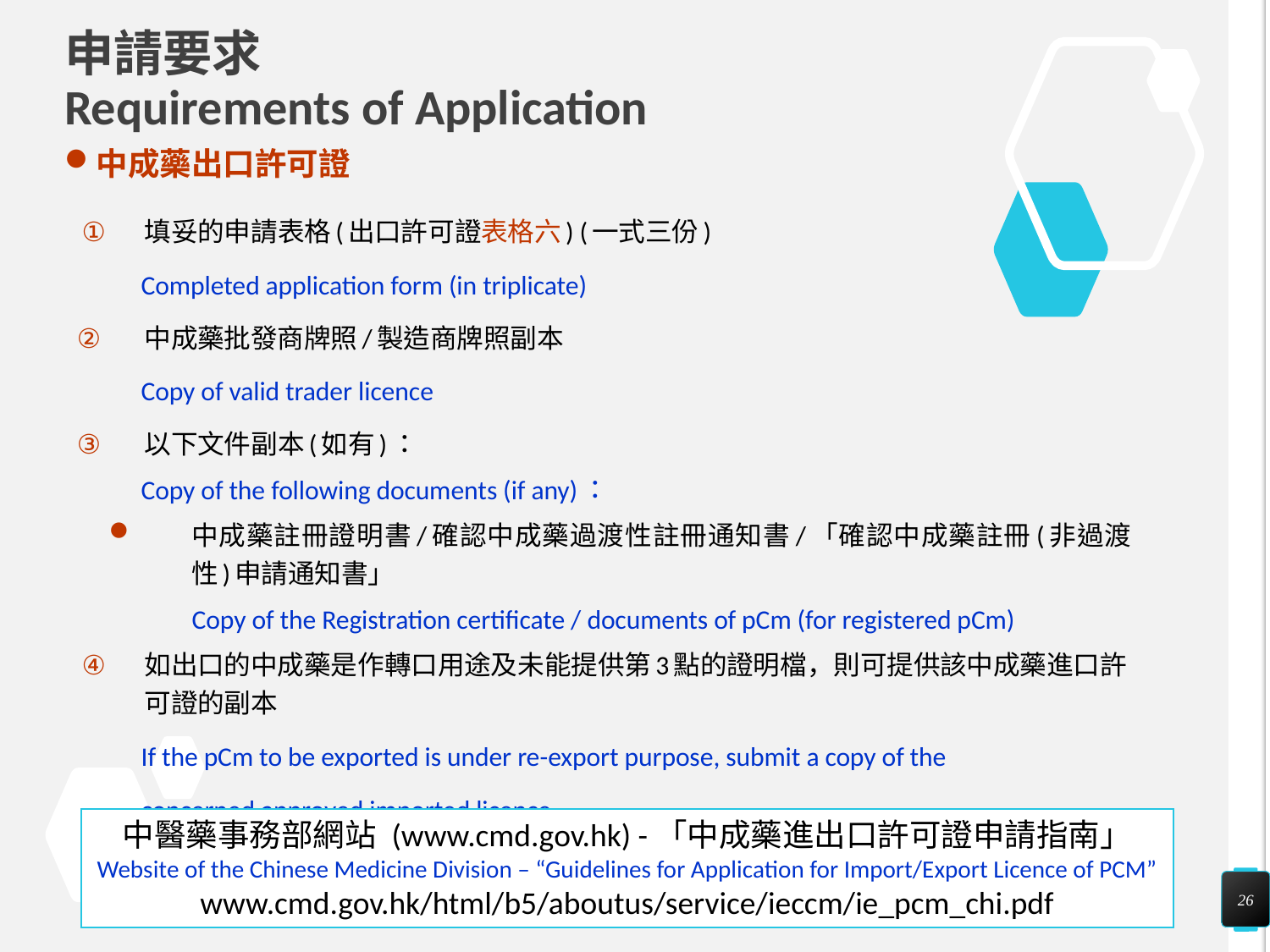

# 申請要求 Requirements of Application
中成藥出口許可證
填妥的申請表格(出口許可證表格六) (一式三份)
          Completed application form (in triplicate)
中成藥批發商牌照/製造商牌照副本
          Copy of valid trader licence
以下文件副本(如有)：
          Copy of the following documents (if any)：
中成藥註冊證明書/確認中成藥過渡性註冊通知書/「確認中成藥註冊(非過渡性)申請通知書」
        Copy of the Registration certificate / documents of pCm (for registered pCm)
如出口的中成藥是作轉口用途及未能提供第3點的證明檔，則可提供該中成藥進口許可證的副本
          If the pCm to be exported is under re-export purpose, submit a copy of the
          concerned approved imported licence

中醫藥事務部網站 (www.cmd.gov.hk) -「中成藥進出口許可證申請指南」
Website of the Chinese Medicine Division – “Guidelines for Application for Import/Export Licence of PCM”
www.cmd.gov.hk/html/b5/aboutus/service/ieccm/ie_pcm_chi.pdf
26